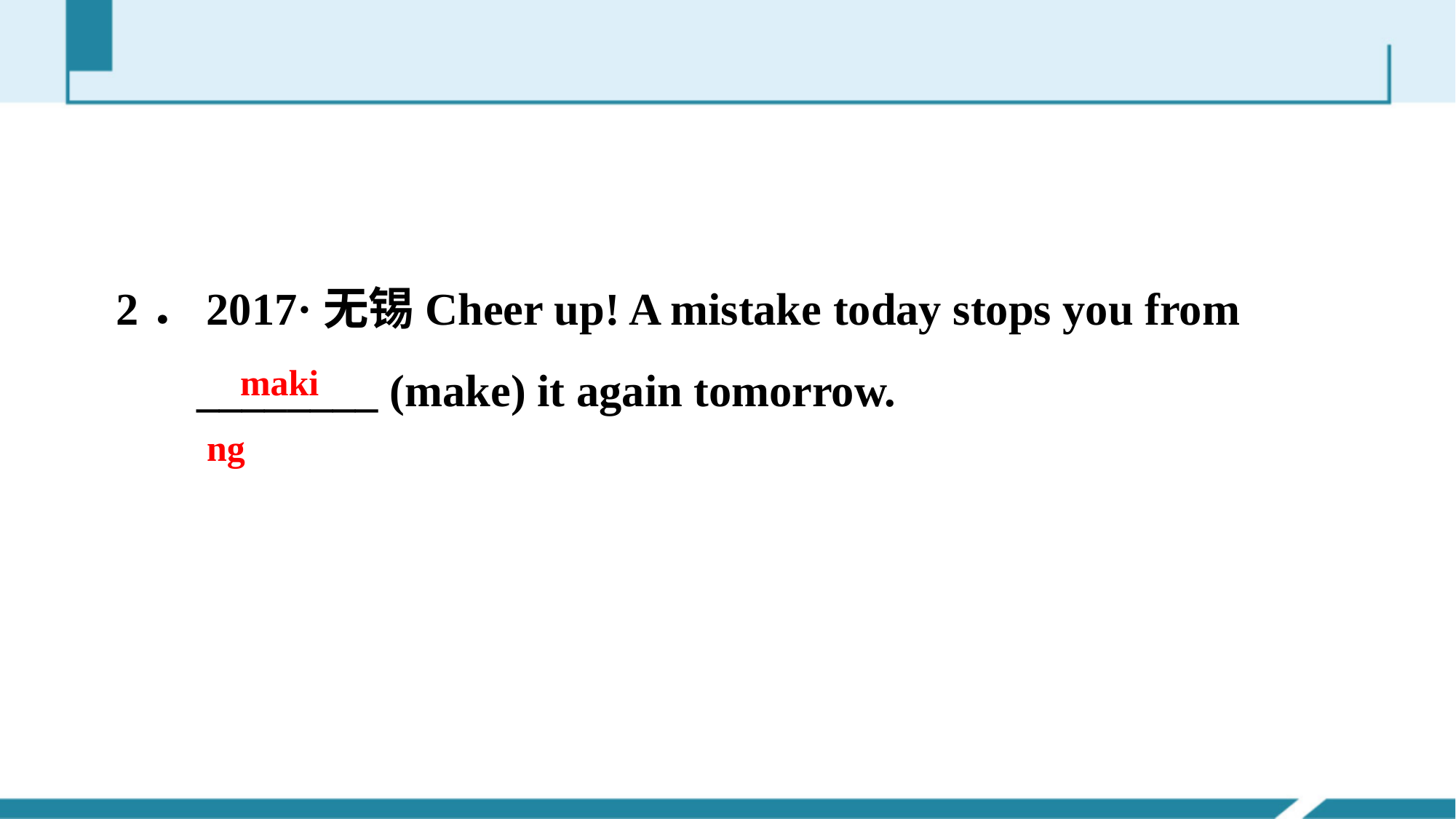

2．2017·无锡Cheer up! A mistake today stops you from
       ________ (make) it again tomorrow.
making